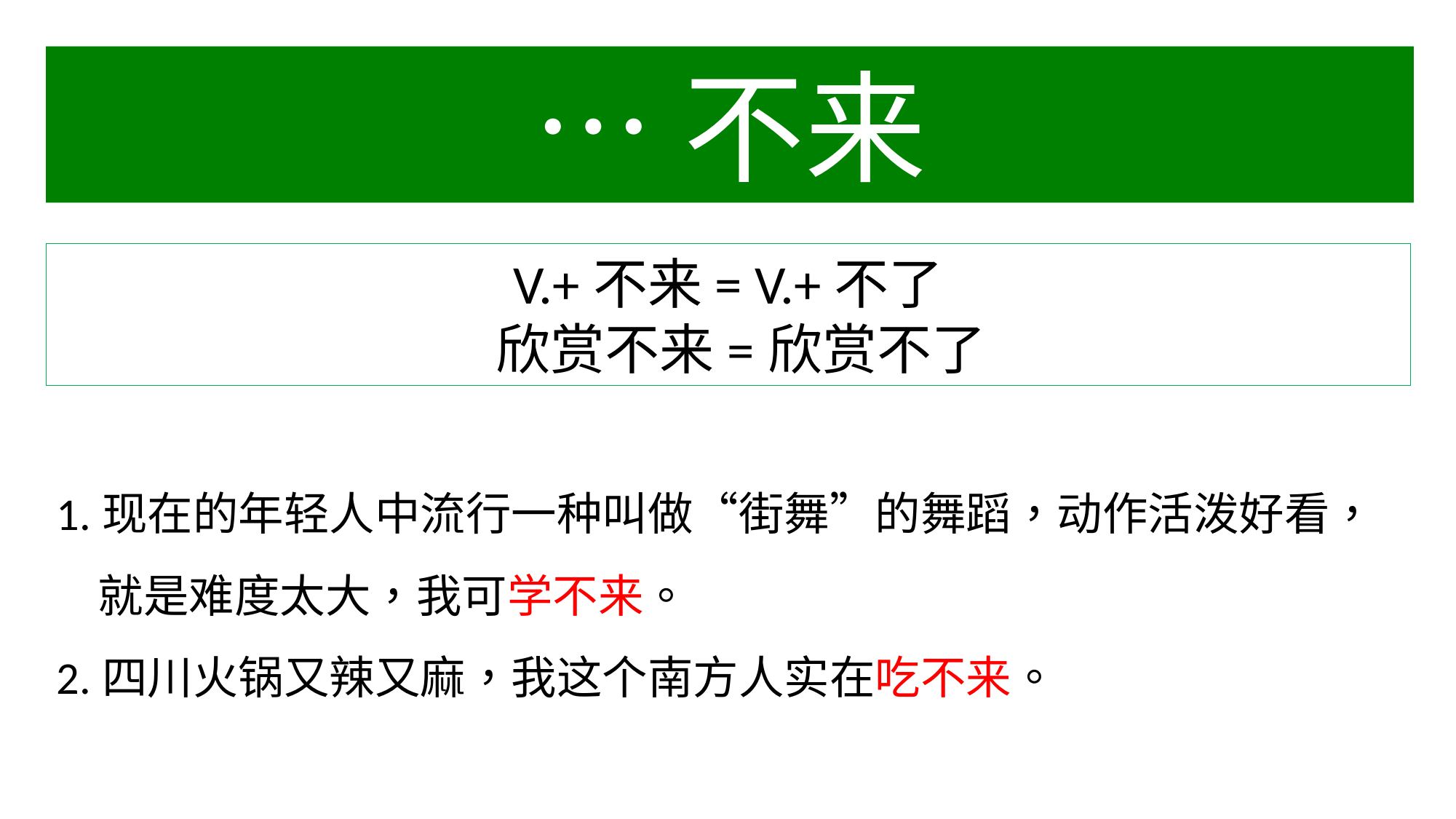

…不来
V.+不来= V.+不了
 欣赏不来=欣赏不了
1.现在的年轻人中流行一种叫做“街舞”的舞蹈，动作活泼好看，
   就是难度太大，我可学不来。
2.四川火锅又辣又麻，我这个南方人实在吃不来。